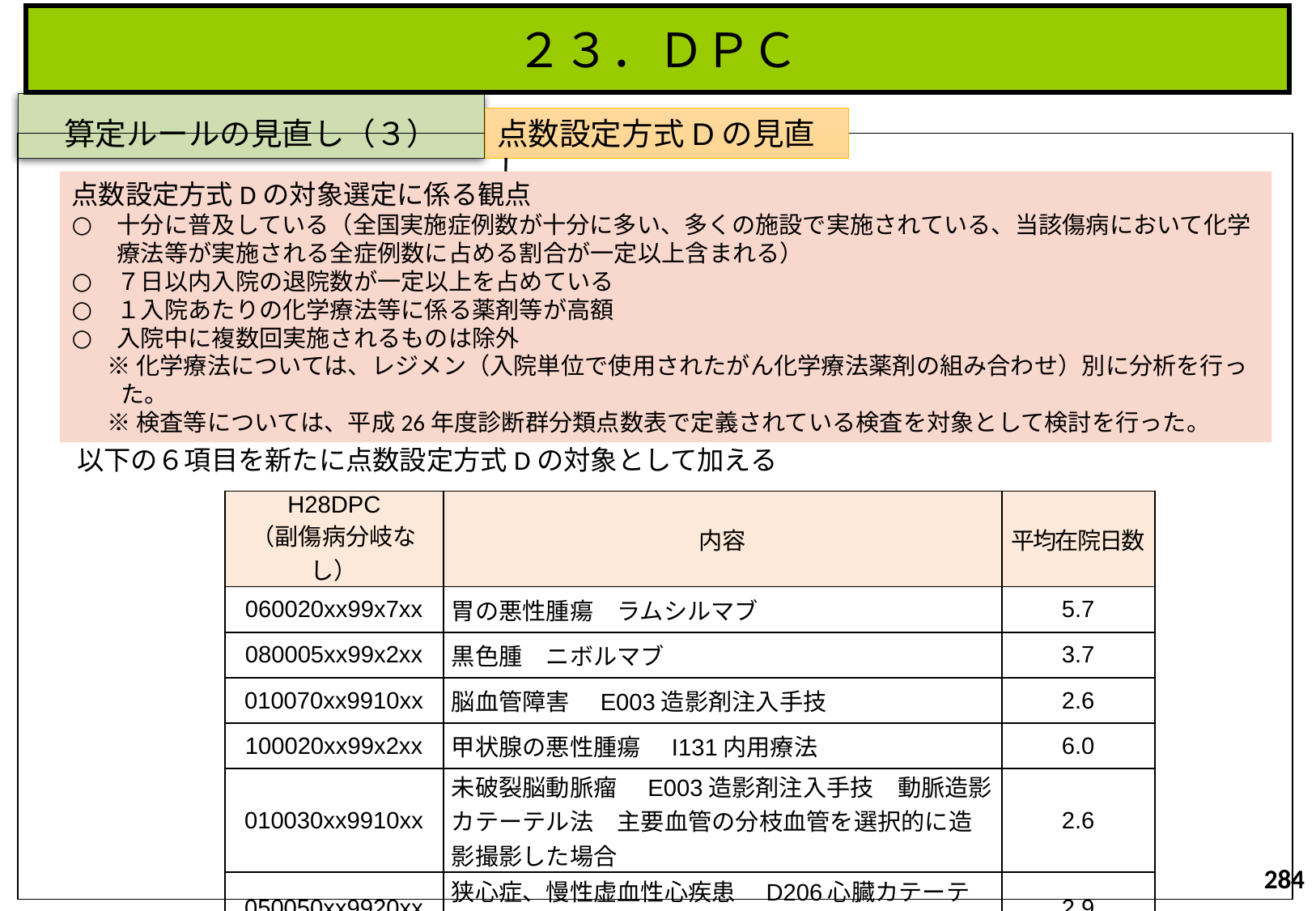

２３．ＤＰＣ
# 算定ルールの見直し（３）
点数設定方式Dの見直し

点数設定方式Dの対象選定に係る観点
十分に普及している（全国実施症例数が十分に多い、多くの施設で実施されている、当該傷病において化学療法等が実施される全症例数に占める割合が一定以上含まれる）
７日以内入院の退院数が一定以上を占めている
１入院あたりの化学療法等に係る薬剤等が高額
入院中に複数回実施されるものは除外
※化学療法については、レジメン（入院単位で使用されたがん化学療法薬剤の組み合わせ）別に分析を行った。
※検査等については、平成26年度診断群分類点数表で定義されている検査を対象として検討を行った。
以下の６項目を新たに点数設定方式Dの対象として加える
| H28DPC （副傷病分岐なし） | 内容 | 平均在院日数 |
| --- | --- | --- |
| 060020xx99x7xx | 胃の悪性腫瘍　ラムシルマブ | 5.7 |
| 080005xx99x2xx | 黒色腫　ニボルマブ | 3.7 |
| 010070xx9910xx | 脳血管障害　E003造影剤注入手技 | 2.6 |
| 100020xx99x2xx | 甲状腺の悪性腫瘍　I131内用療法 | 6.0 |
| 010030xx9910xx | 未破裂脳動脈瘤　E003造影剤注入手技　動脈造影カテーテル法　主要血管の分枝血管を選択的に造影撮影した場合 | 2.6 |
| 050050xx9920xx | 狭心症、慢性虚血性心疾患　D206心臓カテーテル法による諸検査＋血管内超音波検査等 | 2.9 |
284